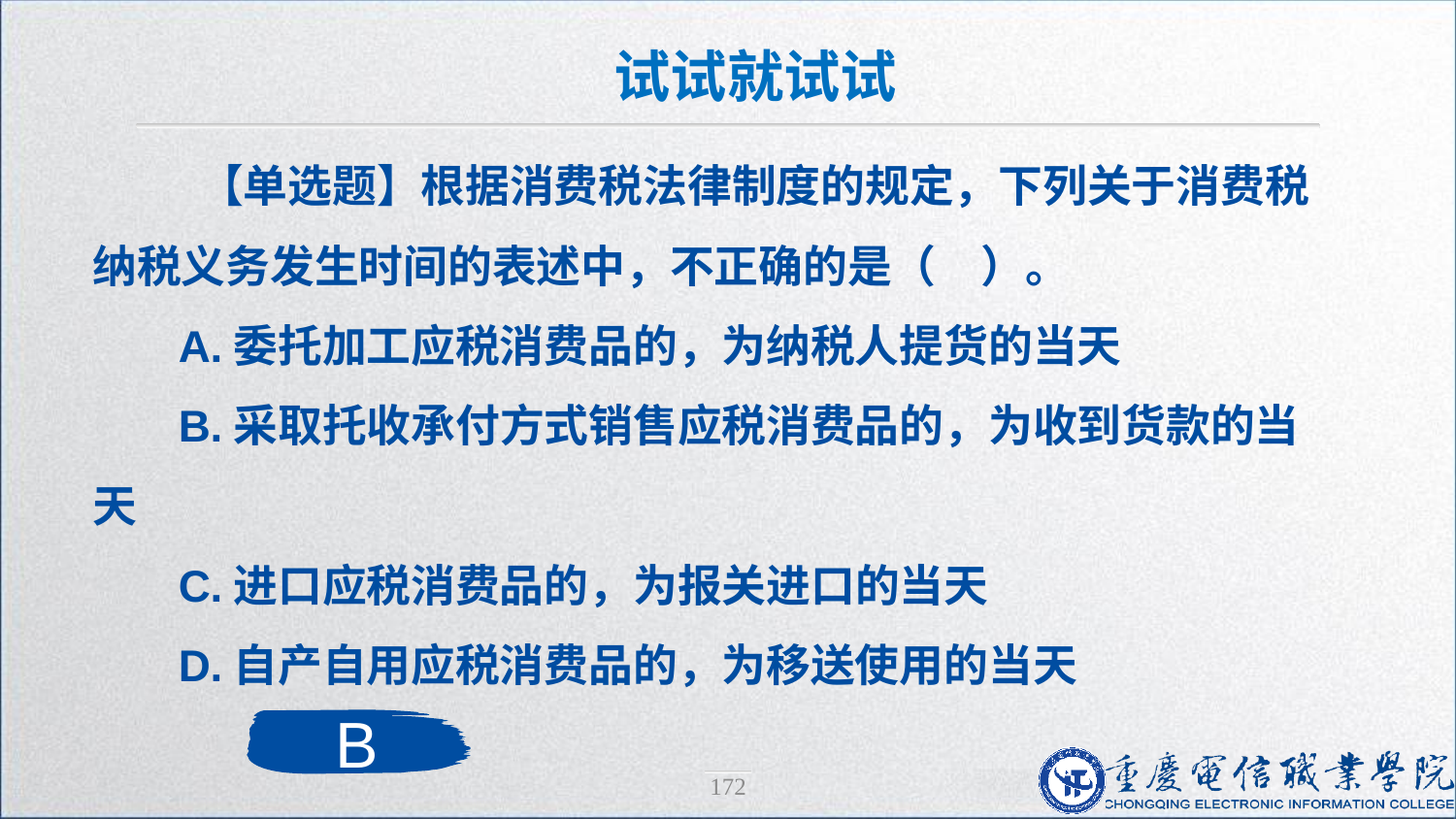

试试就试试
 【单选题】根据消费税法律制度的规定，下列关于消费税纳税义务发生时间的表述中，不正确的是（　）。
A.委托加工应税消费品的，为纳税人提货的当天
B.采取托收承付方式销售应税消费品的，为收到货款的当天
C.进口应税消费品的，为报关进口的当天
D.自产自用应税消费品的，为移送使用的当天

B
172